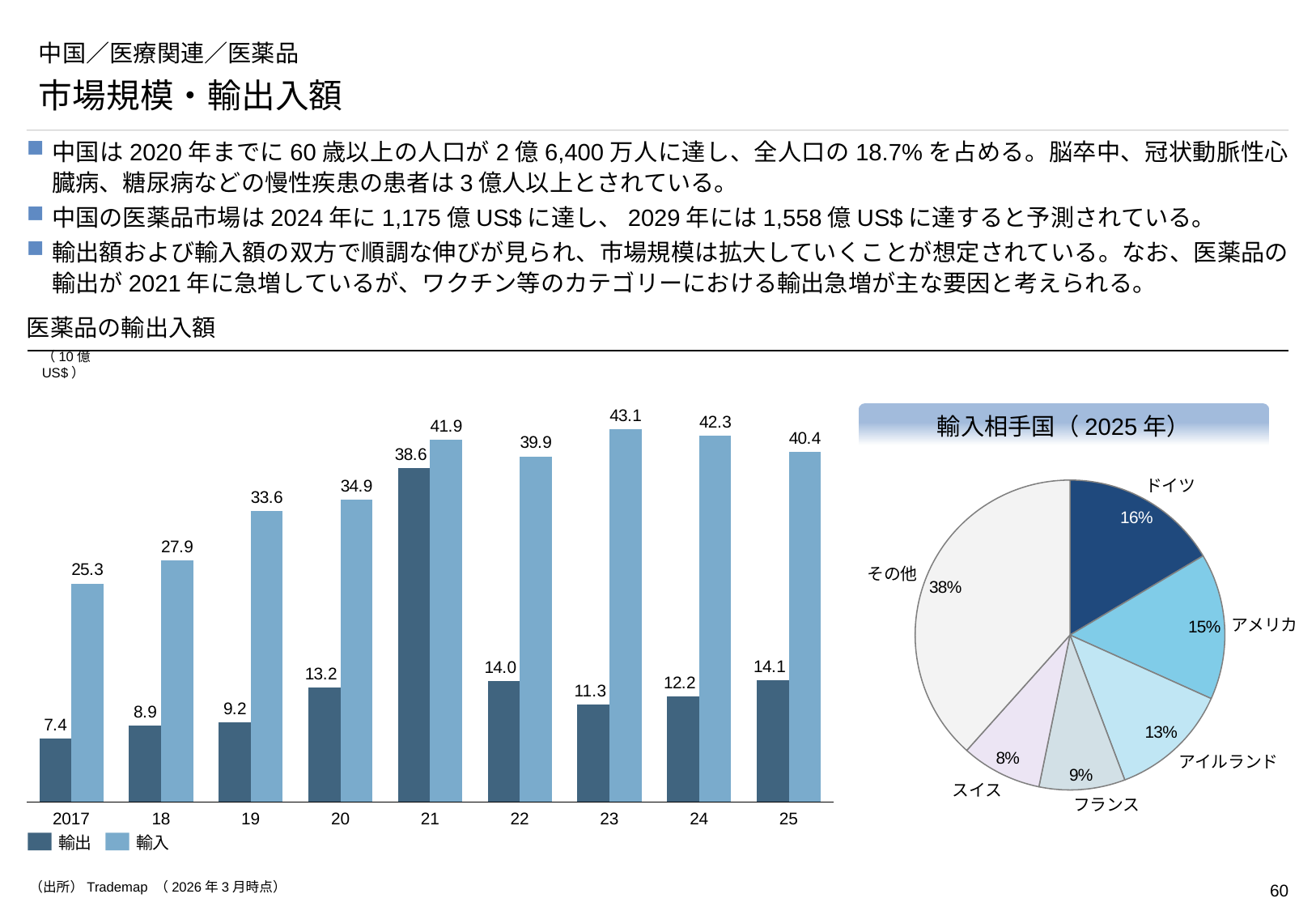

# 中国／医療関連／医薬品
市場規模・輸出入額
中国は2020年までに60歳以上の人口が2億6,400万人に達し、全人口の18.7%を占める。脳卒中、冠状動脈性心臓病、糖尿病などの慢性疾患の患者は3億人以上とされている。
中国の医薬品市場は2024年に1,175億US$に達し、2029年には1,558億US$に達すると予測されている。
輸出額および輸入額の双方で順調な伸びが見られ、市場規模は拡大していくことが想定されている。なお、医薬品の輸出が2021年に急増しているが、ワクチン等のカテゴリーにおける輸出急増が主な要因と考えられる。
医薬品の輸出入額
（10億US$）

### Chart

| Category |  |  |
|---|---|---|
輸入相手国（2025年）

### Chart

| Category |  |
|---|---|
ドイツ
その他
アメリカ
アイルランド
スイス
フランス
2017
18
19
20
21
22
23
24
25
輸出
輸入

（出所）Trademap （2026年3月時点）